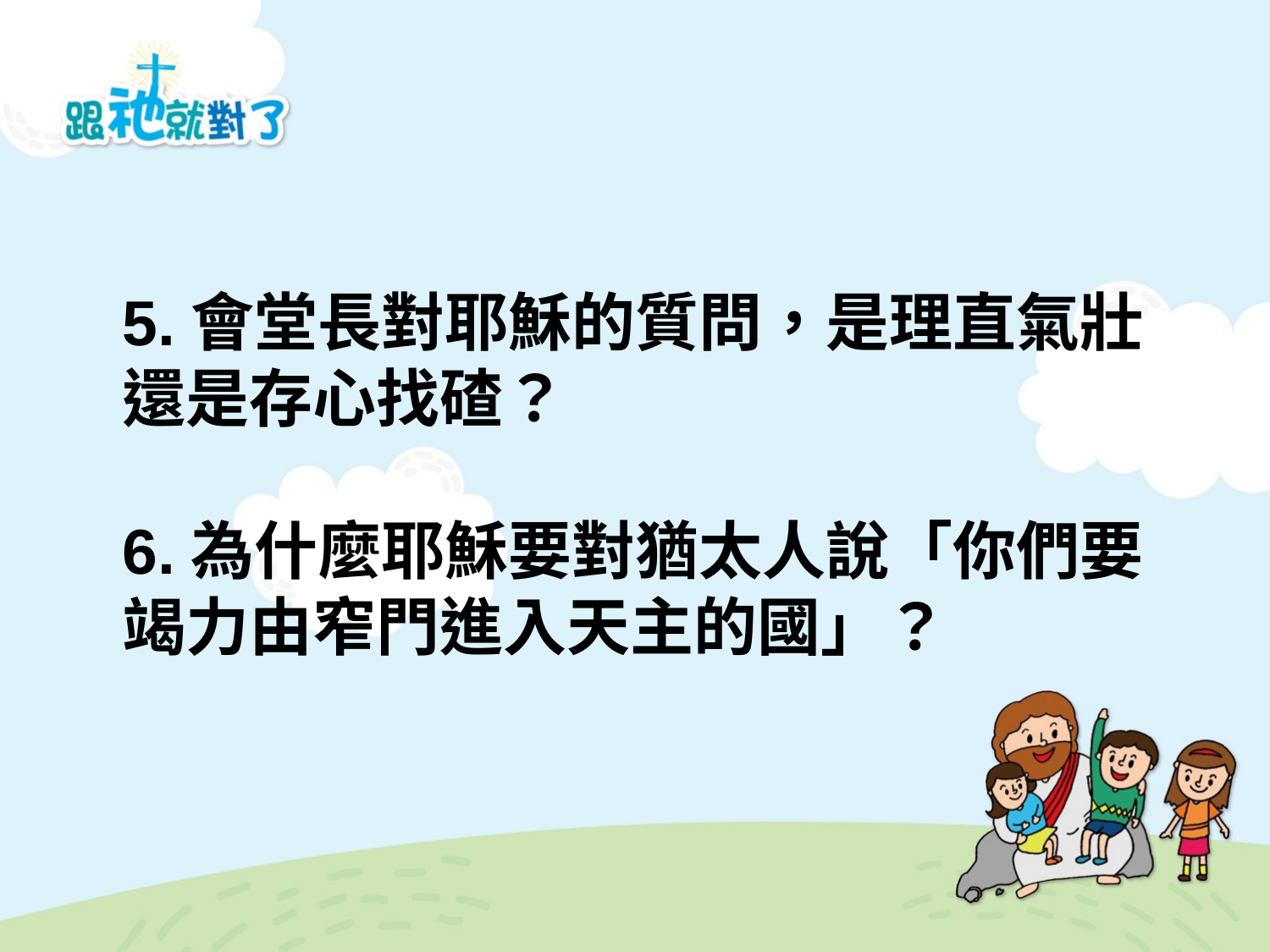

5.會堂長對耶穌的質問，是理直氣壯還是存心找碴？

6.為什麼耶穌要對猶太人說「你們要竭力由窄門進入天主的國」？